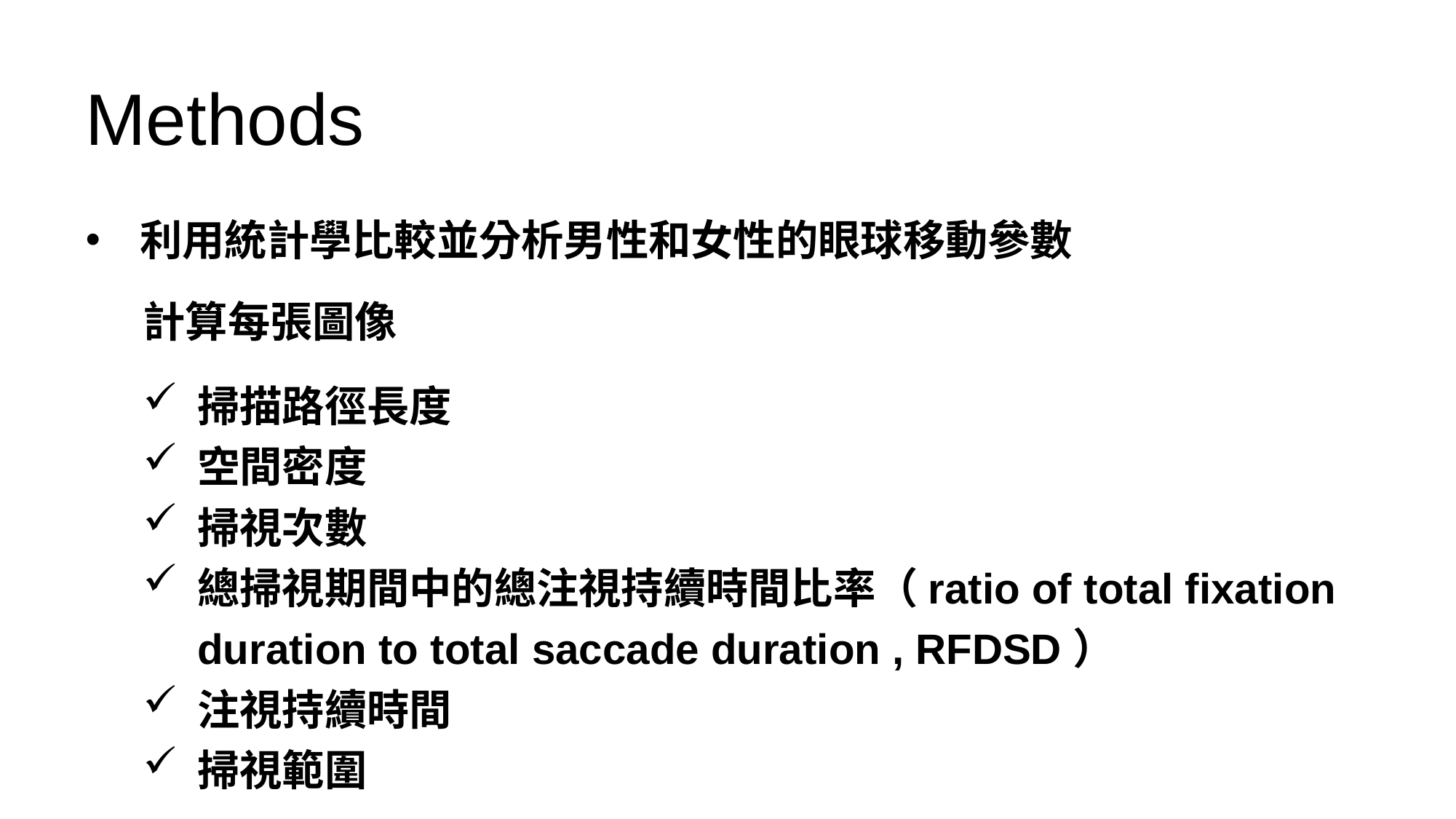

Methods
利用統計學比較並分析男性和女性的眼球移動參數
計算每張圖像
掃描路徑長度
空間密度
掃視次數
總掃視期間中的總注視持續時間比率（ratio of total fixation duration to total saccade duration , RFDSD）
注視持續時間
掃視範圍